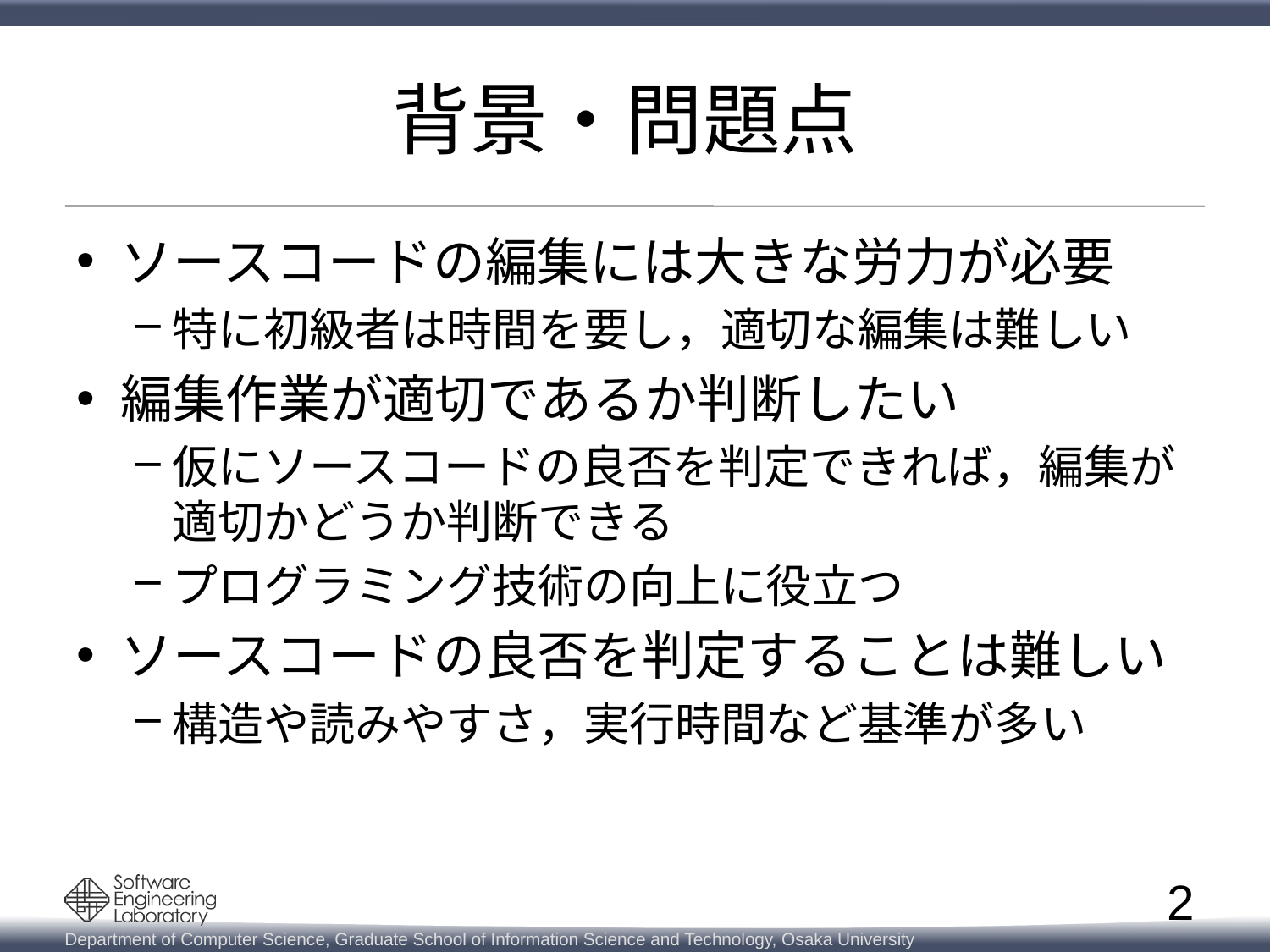

# 背景・問題点
ソースコードの編集には大きな労力が必要
特に初級者は時間を要し，適切な編集は難しい
編集作業が適切であるか判断したい
仮にソースコードの良否を判定できれば，編集が
適切かどうか判断できる
プログラミング技術の向上に役立つ
ソースコードの良否を判定することは難しい
構造や読みやすさ，実行時間など基準が多い

2